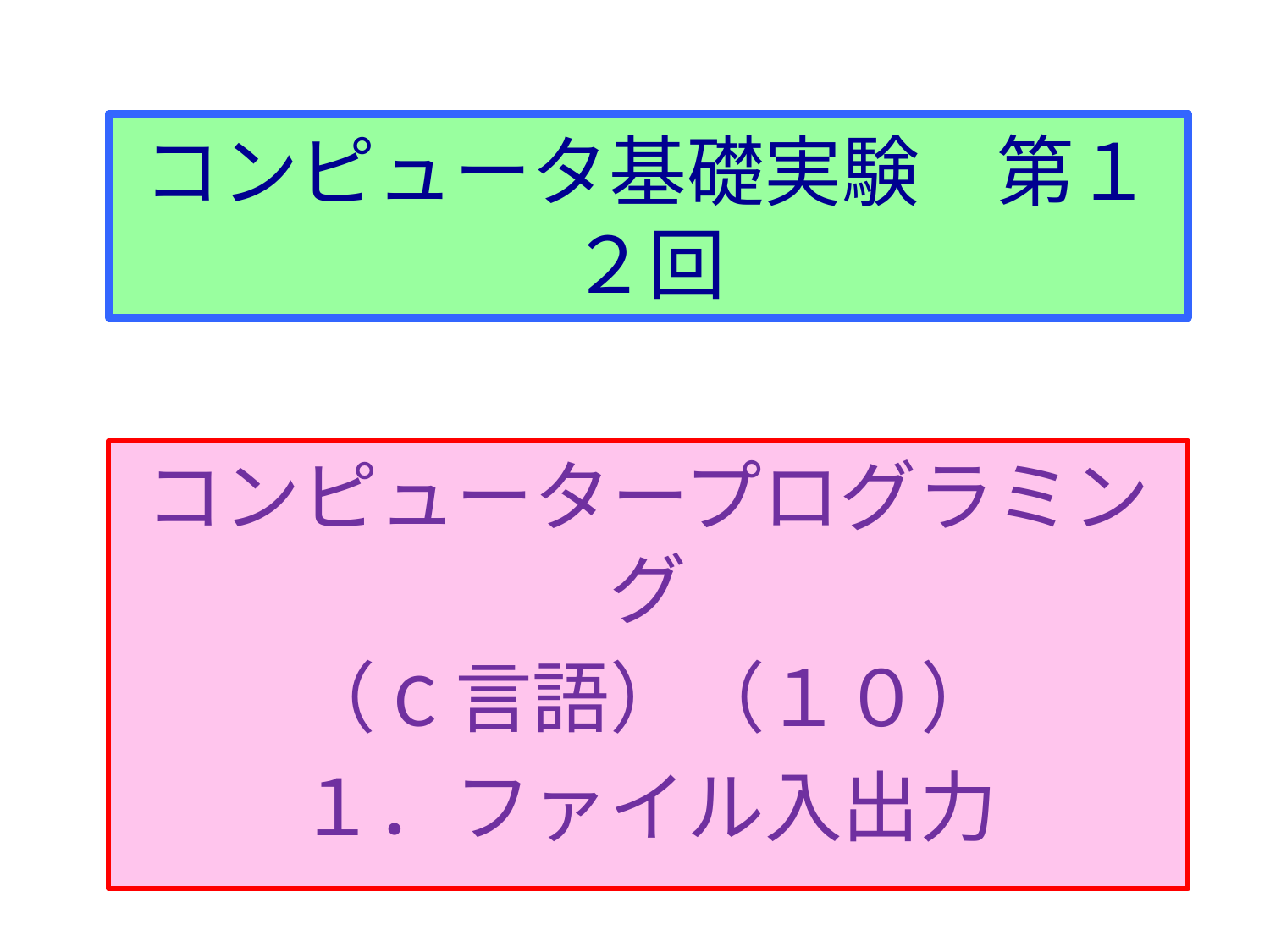

# コンピュータ基礎実験　第１２回
コンピュータープログラミング
（C言語）（１０）
１．ファイル入出力